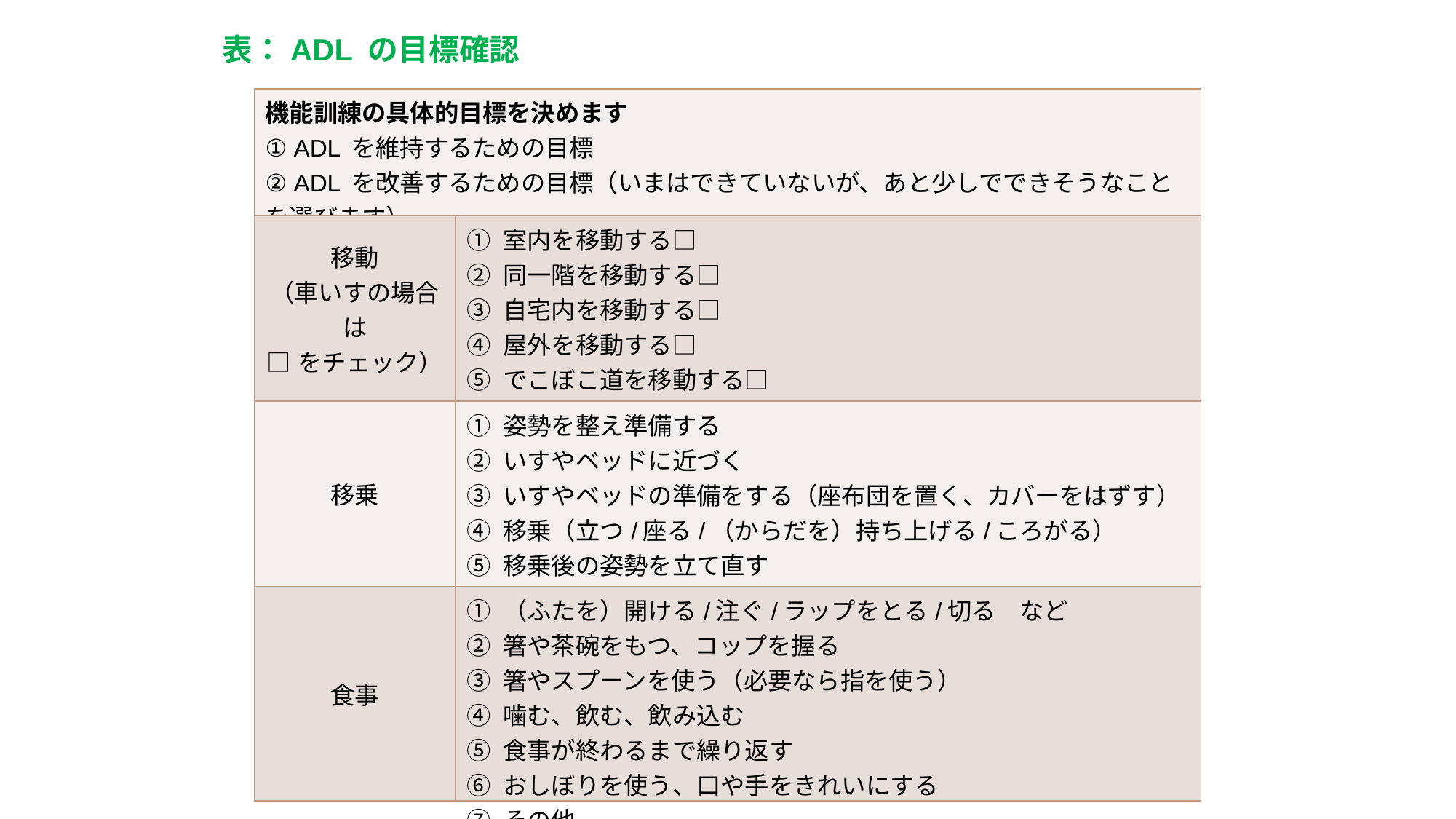

表：ADL の目標確認
| 機能訓練の具体的目標を決めます ① ADL を維持するための目標 ② ADL を改善するための目標（いまはできていないが、あと少しでできそうなことを選びます） |  |
| --- | --- |
| 移動 （車いすの場合は □をチェック） | ① 室内を移動する□ ② 同一階を移動する□ ③ 自宅内を移動する□ ④ 屋外を移動する□ ⑤ でこぼこ道を移動する□ ⑥ その他□ |
| 移乗 | ① 姿勢を整え準備する ② いすやベッドに近づく ③ いすやベッドの準備をする（座布団を置く、カバーをはずす） ④ 移乗（立つ/座る/（からだを）持ち上げる/ころがる） ⑤ 移乗後の姿勢を立て直す ⑥ その他 |
| 食事 | ① （ふたを）開ける/注ぐ/ラップをとる/切る　など ② 箸や茶碗をもつ、コップを握る ③ 箸やスプーンを使う（必要なら指を使う） ④ 噛む、飲む、飲み込む ⑤ 食事が終わるまで繰り返す ⑥ おしぼりを使う、口や手をきれいにする ⑦ その他 |